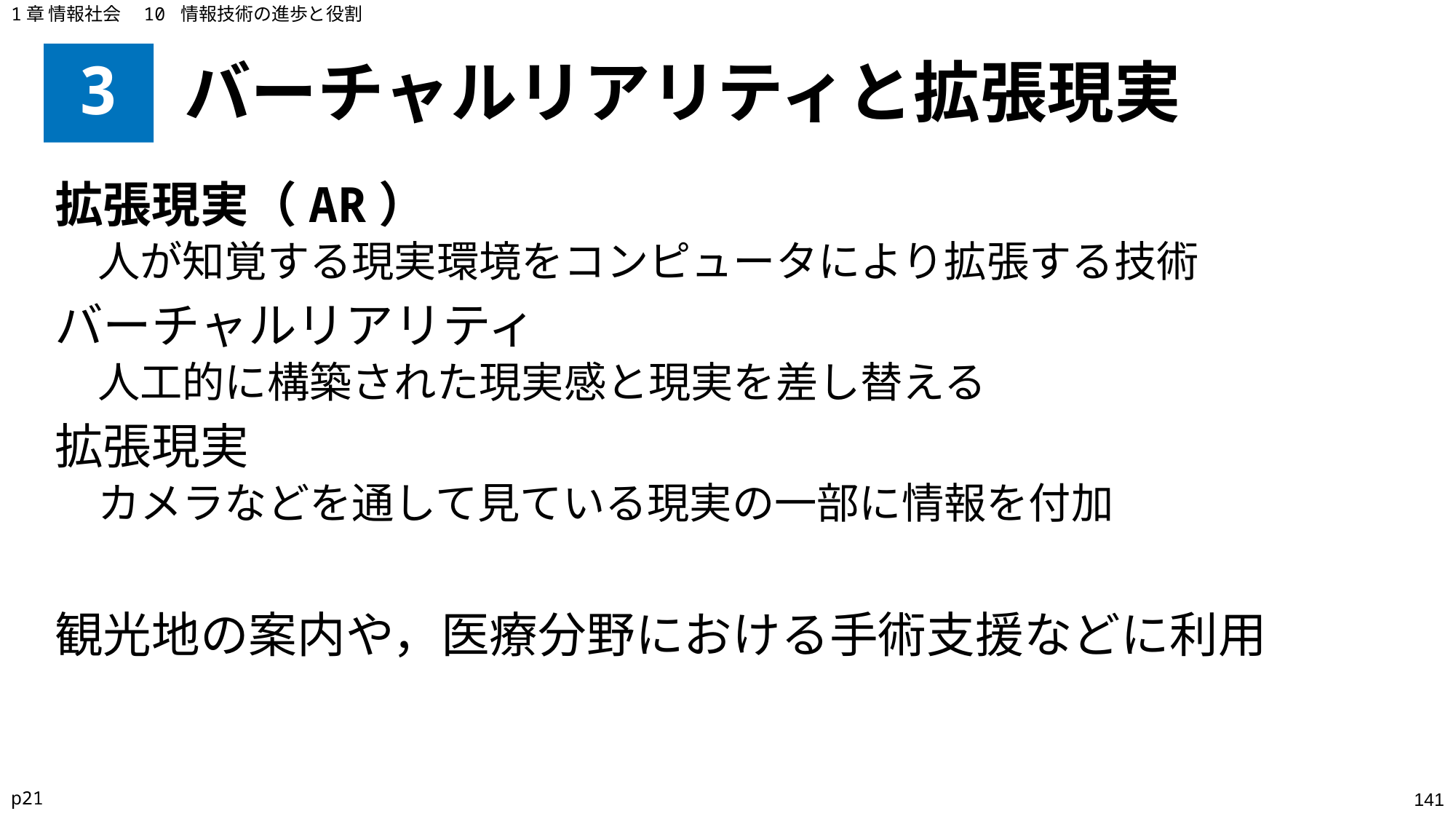

1章 情報社会　10 情報技術の進歩と役割

# 3
バーチャルリアリティと拡張現実
拡張現実（AR）
人が知覚する現実環境をコンピュータにより拡張する技術
バーチャルリアリティ
人工的に構築された現実感と現実を差し替える
拡張現実
カメラなどを通して見ている現実の一部に情報を付加

観光地の案内や，医療分野における手術支援などに利用
p21
141